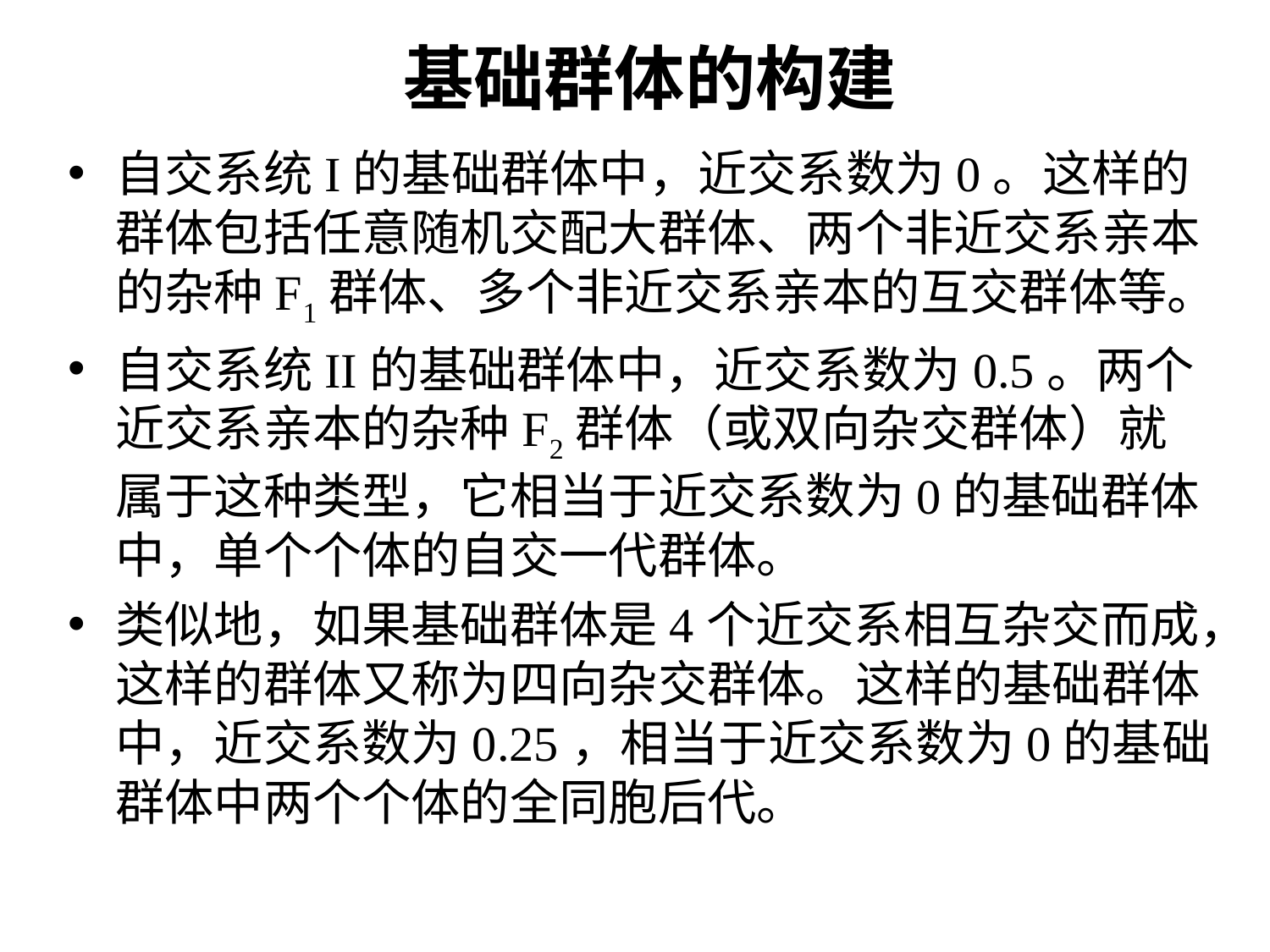

# 基础群体的构建
自交系统I的基础群体中，近交系数为0。这样的群体包括任意随机交配大群体、两个非近交系亲本的杂种F1群体、多个非近交系亲本的互交群体等。
自交系统II的基础群体中，近交系数为0.5。两个近交系亲本的杂种F2群体（或双向杂交群体）就属于这种类型，它相当于近交系数为0的基础群体中，单个个体的自交一代群体。
类似地，如果基础群体是4个近交系相互杂交而成，这样的群体又称为四向杂交群体。这样的基础群体中，近交系数为0.25，相当于近交系数为0的基础群体中两个个体的全同胞后代。